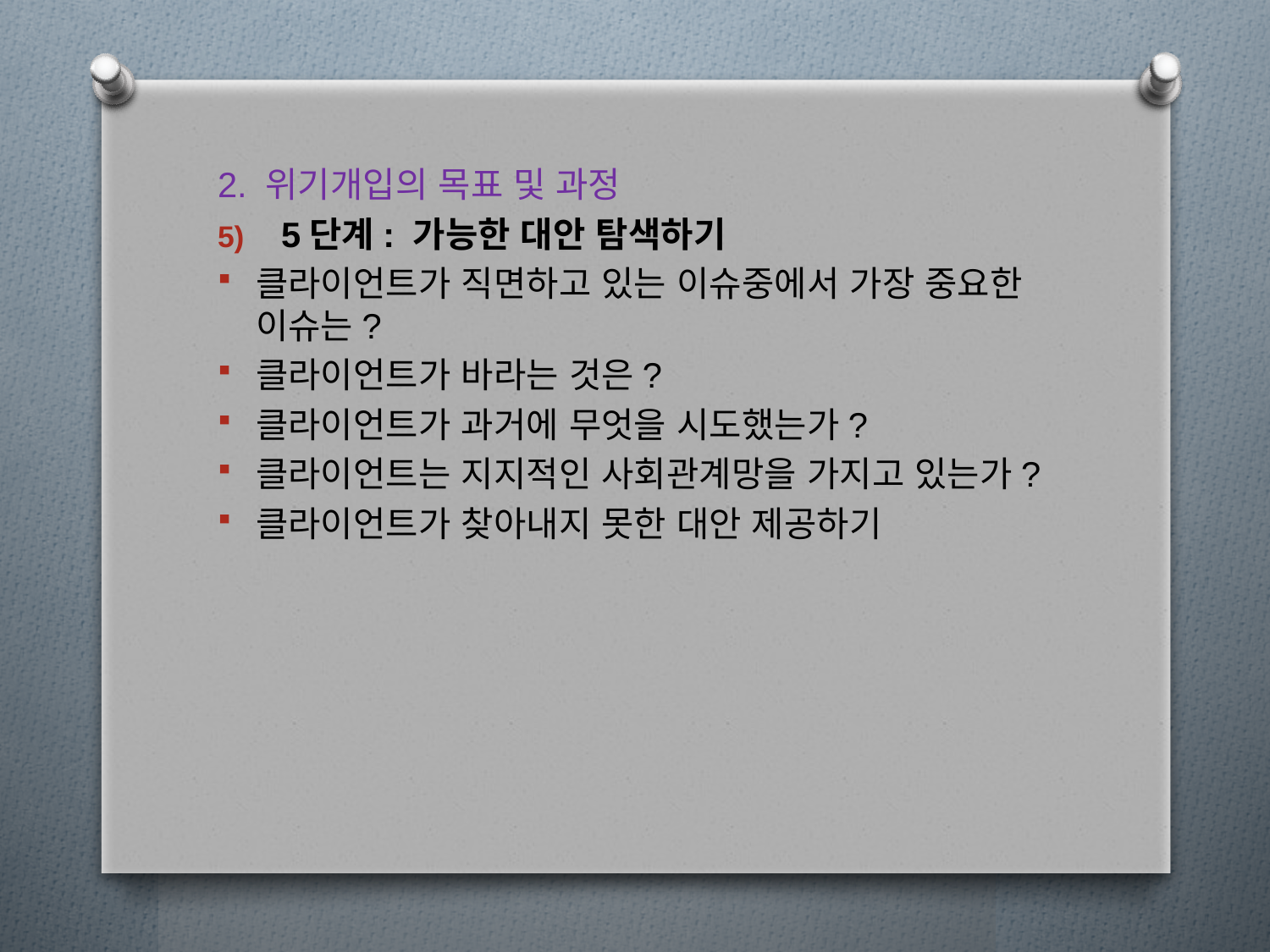

2. 위기개입의 목표 및 과정
5단계: 가능한 대안 탐색하기
클라이언트가 직면하고 있는 이슈중에서 가장 중요한 이슈는?
클라이언트가 바라는 것은?
클라이언트가 과거에 무엇을 시도했는가?
클라이언트는 지지적인 사회관계망을 가지고 있는가?
클라이언트가 찾아내지 못한 대안 제공하기